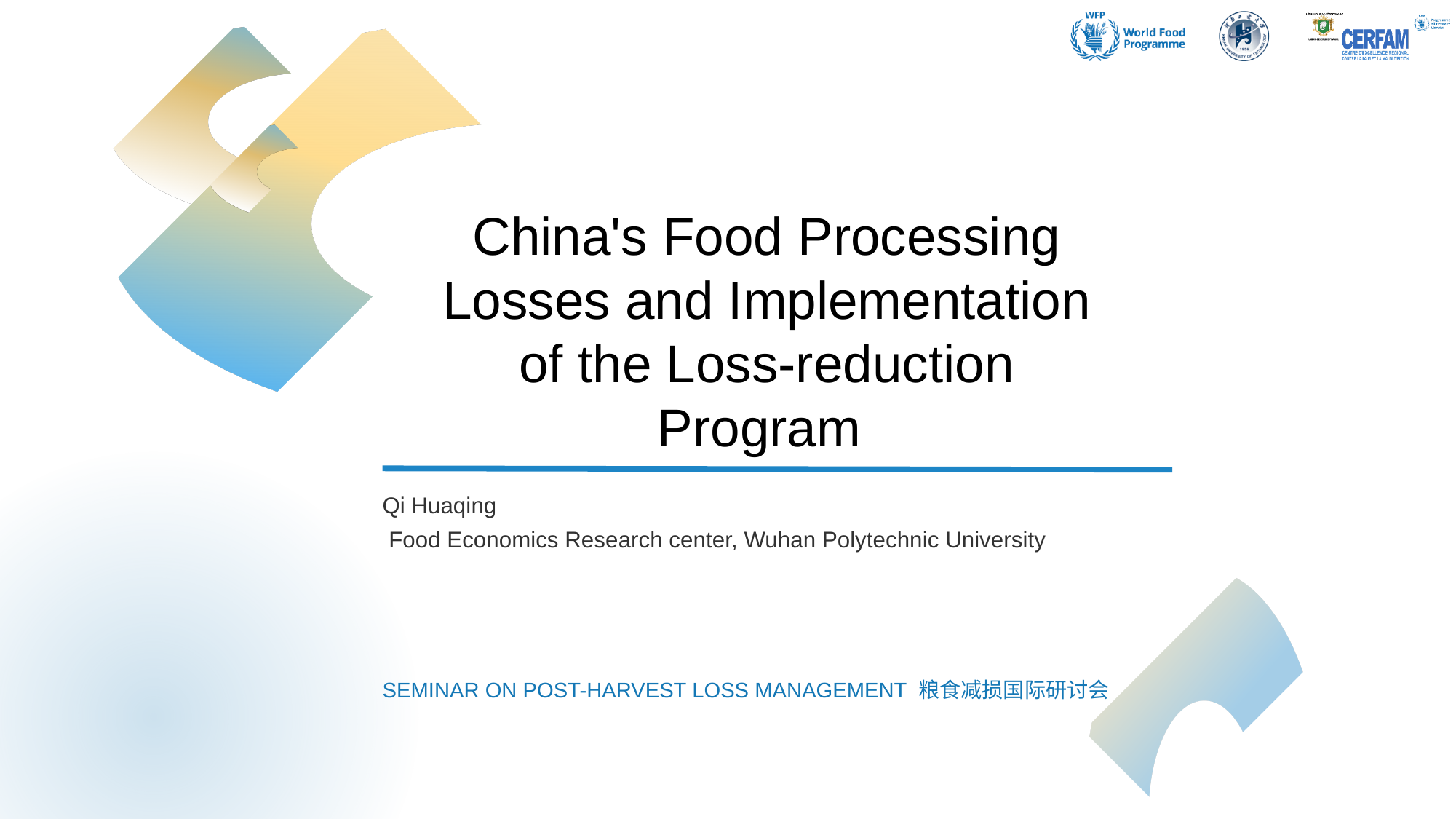

China's Food Processing Losses and Implementation of the Loss-reduction Program

Qi Huaqing
 Food Economics Research center, Wuhan Polytechnic University

SEMINAR ON POST-HARVEST LOSS MANAGEMENT 粮食减损国际研讨会